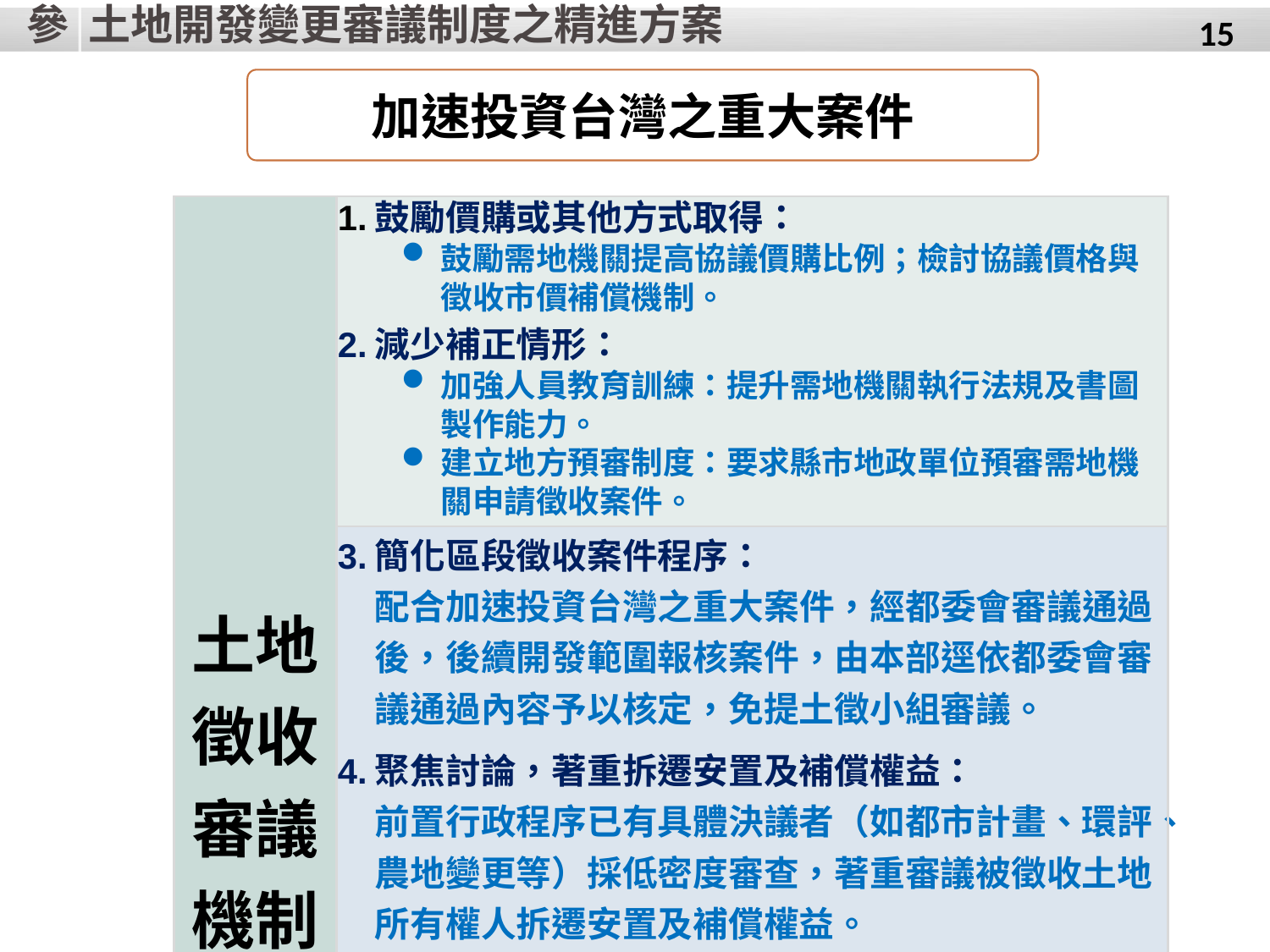

參
土地開發變更審議制度之精進方案
15

加速投資台灣之重大案件
| 土地徵收審議機制 | 1.鼓勵價購或其他方式取得： 鼓勵需地機關提高協議價購比例；檢討協議價格與徵收市價補償機制。 2.減少補正情形： 加強人員教育訓練：提升需地機關執行法規及書圖製作能力。 建立地方預審制度：要求縣市地政單位預審需地機關申請徵收案件。 |
| --- | --- |
|  | 3.簡化區段徵收案件程序： 配合加速投資台灣之重大案件，經都委會審議通過後，後續開發範圍報核案件，由本部逕依都委會審議通過內容予以核定，免提土徵小組審議。 4.聚焦討論，著重拆遷安置及補償權益： 前置行政程序已有具體決議者（如都市計畫、環評、農地變更等）採低密度審查，著重審議被徵收土地所有權人拆遷安置及補償權益。 |